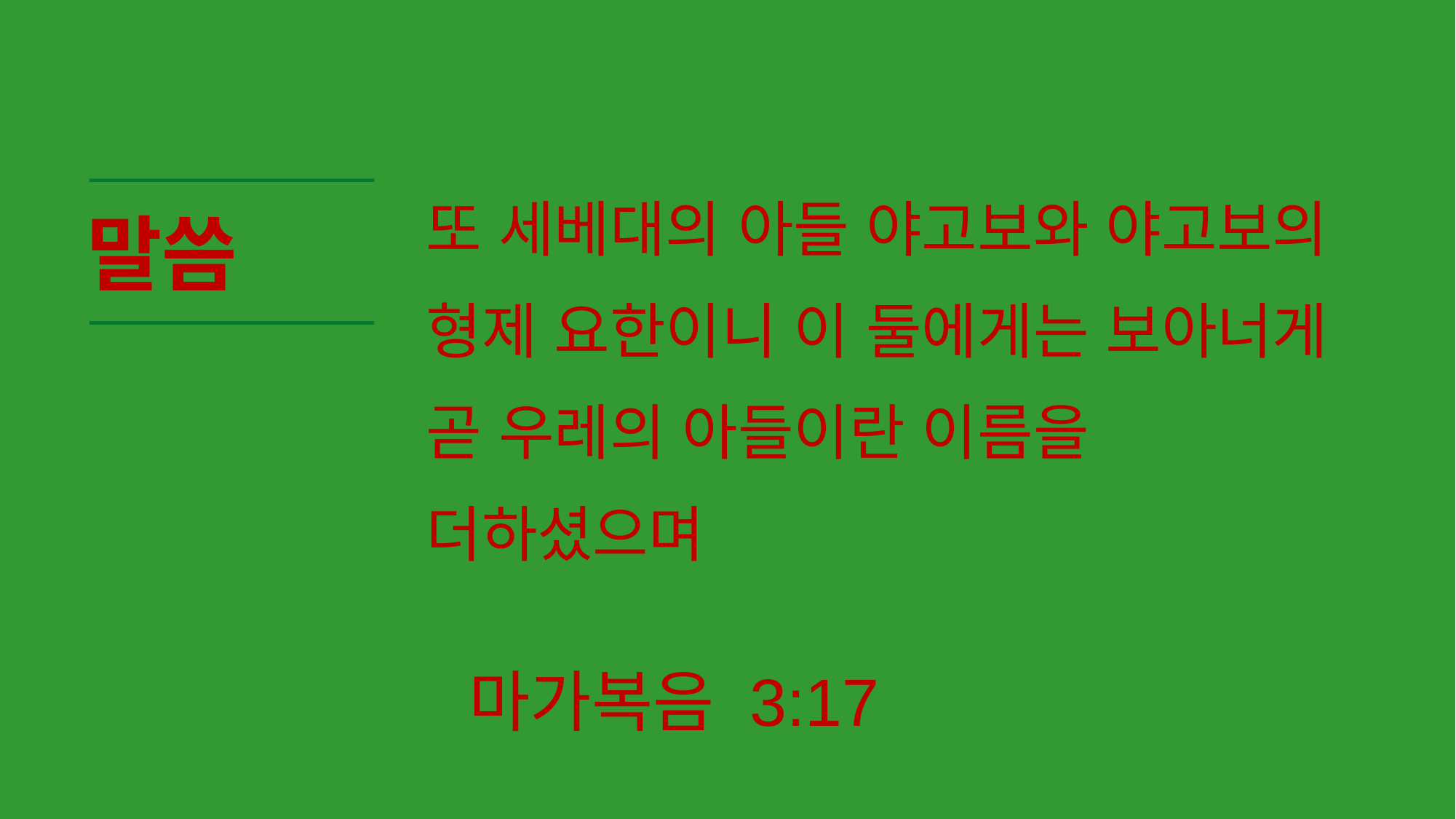

# 또 세베대의 아들 야고보와 야고보의 형제 요한이니 이 둘에게는 보아너게 곧 우레의 아들이란 이름을 더하셨으며

말씀

마가복음 3:17